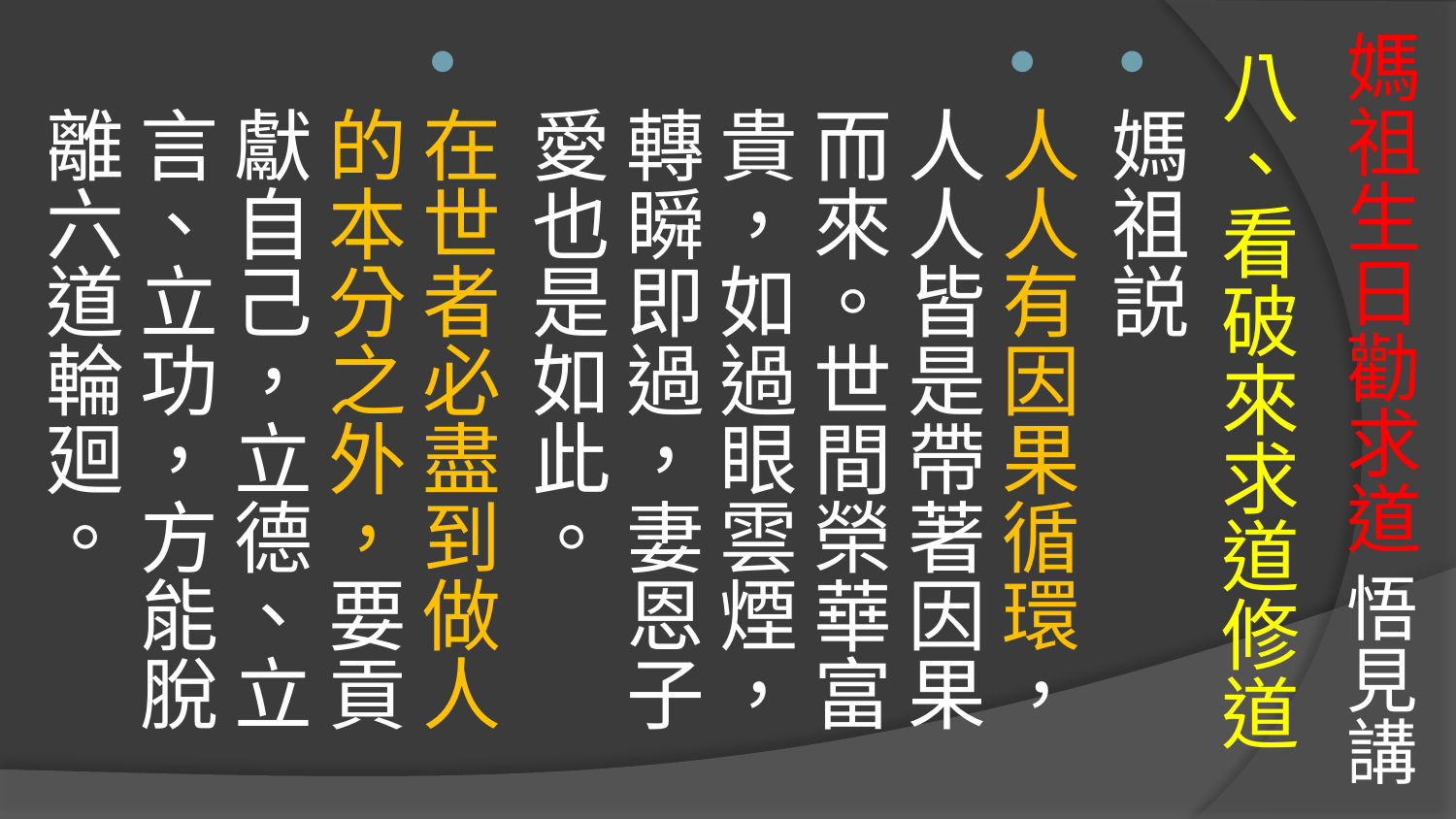

# 媽祖生日勸求道 悟見講
八、看破來求道修道
媽祖説
人人有因果循環，人人皆是帶著因果而來。世間榮華富貴，如過眼雲煙，轉瞬即過，妻恩子愛也是如此。
在世者必盡到做人的本分之外，要貢獻自己，立德、立言、立功，方能脫離六道輪廻。